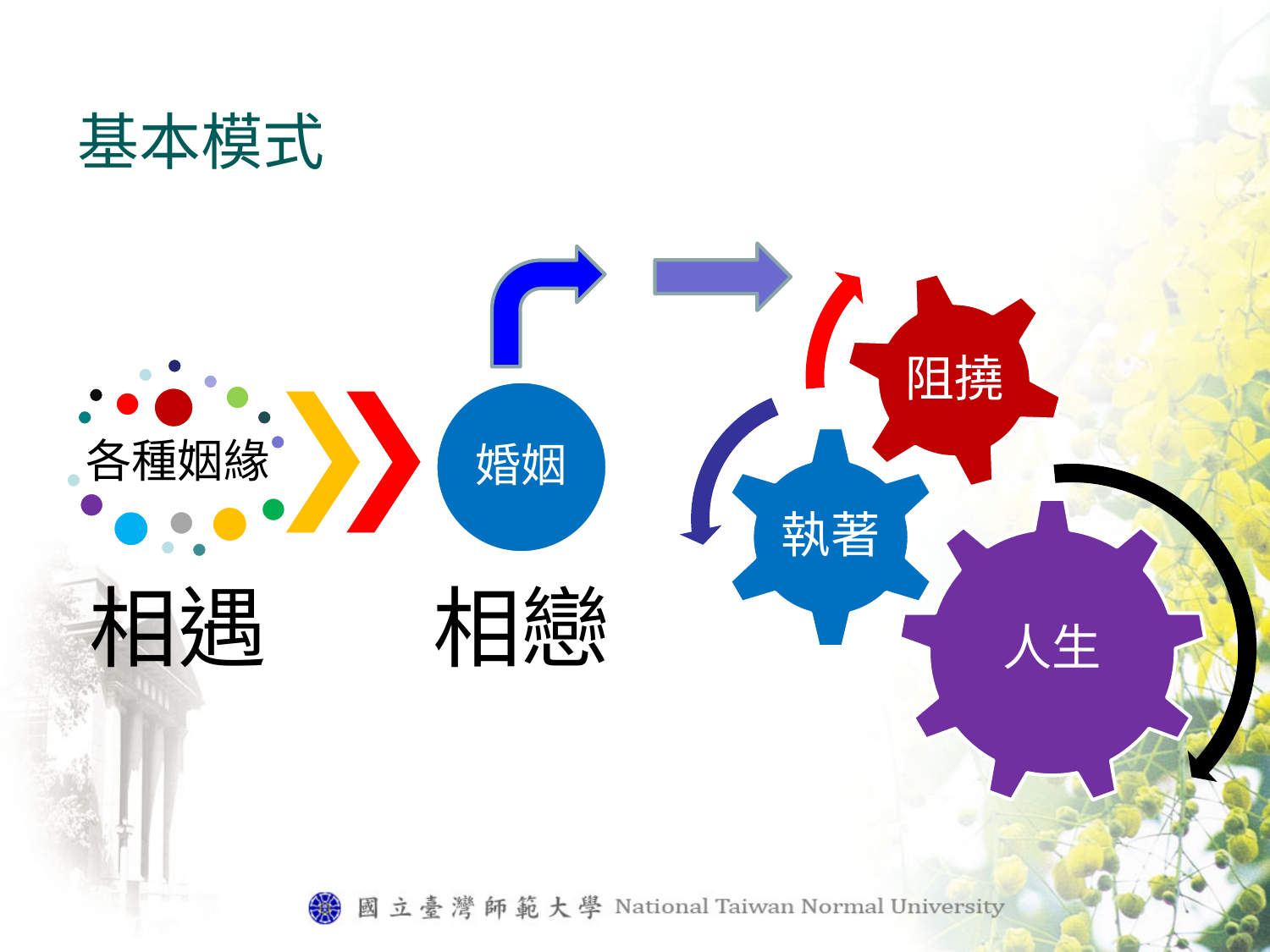

# 基本模式
各種姻緣
相遇
婚姻
相戀
人生
執著
阻撓